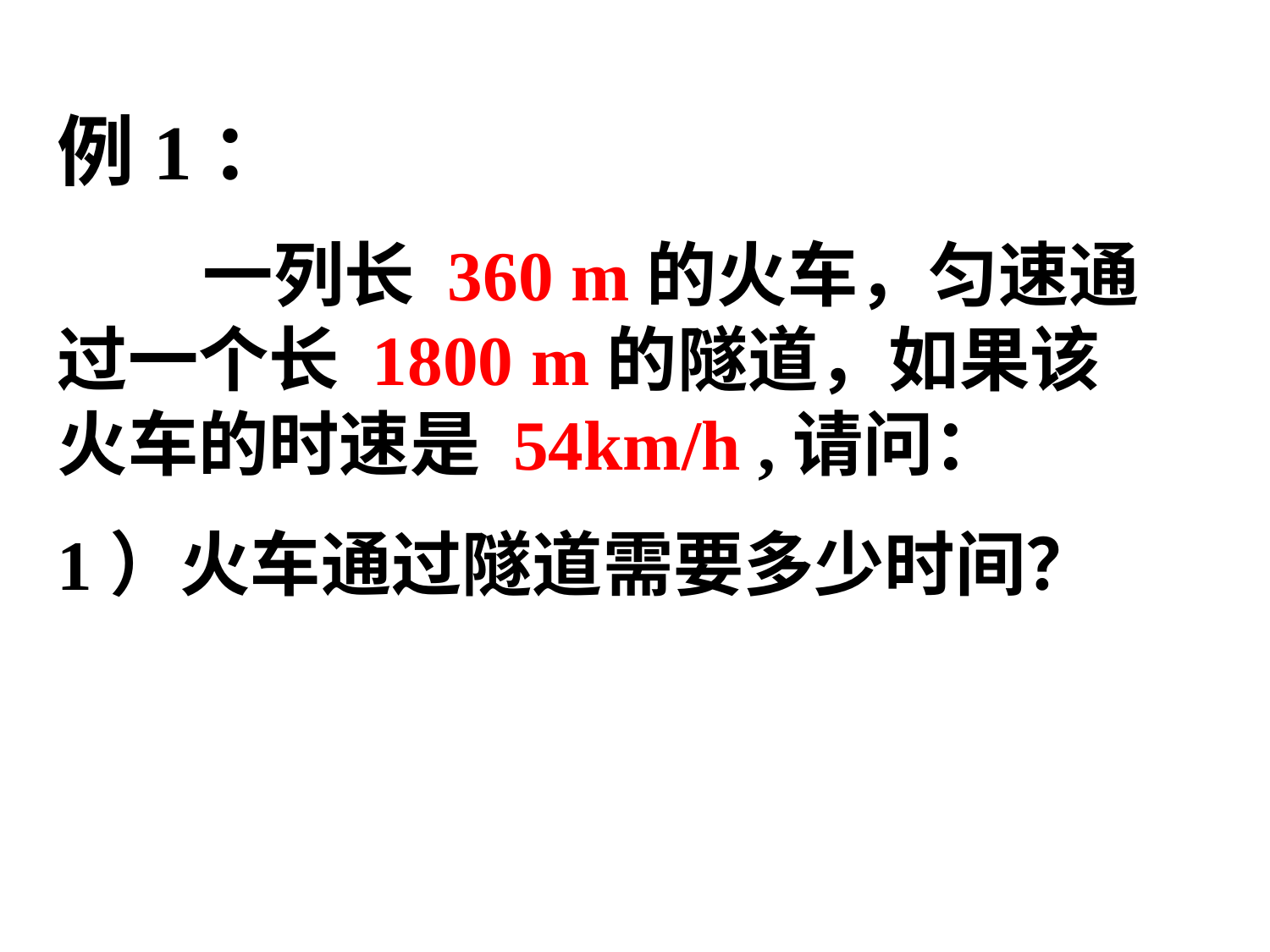

例1：
        一列长 360 m的火车，匀速通过一个长 1800 m的隧道，如果该火车的时速是 54km/h ,请问：
1）火车通过隧道需要多少时间？